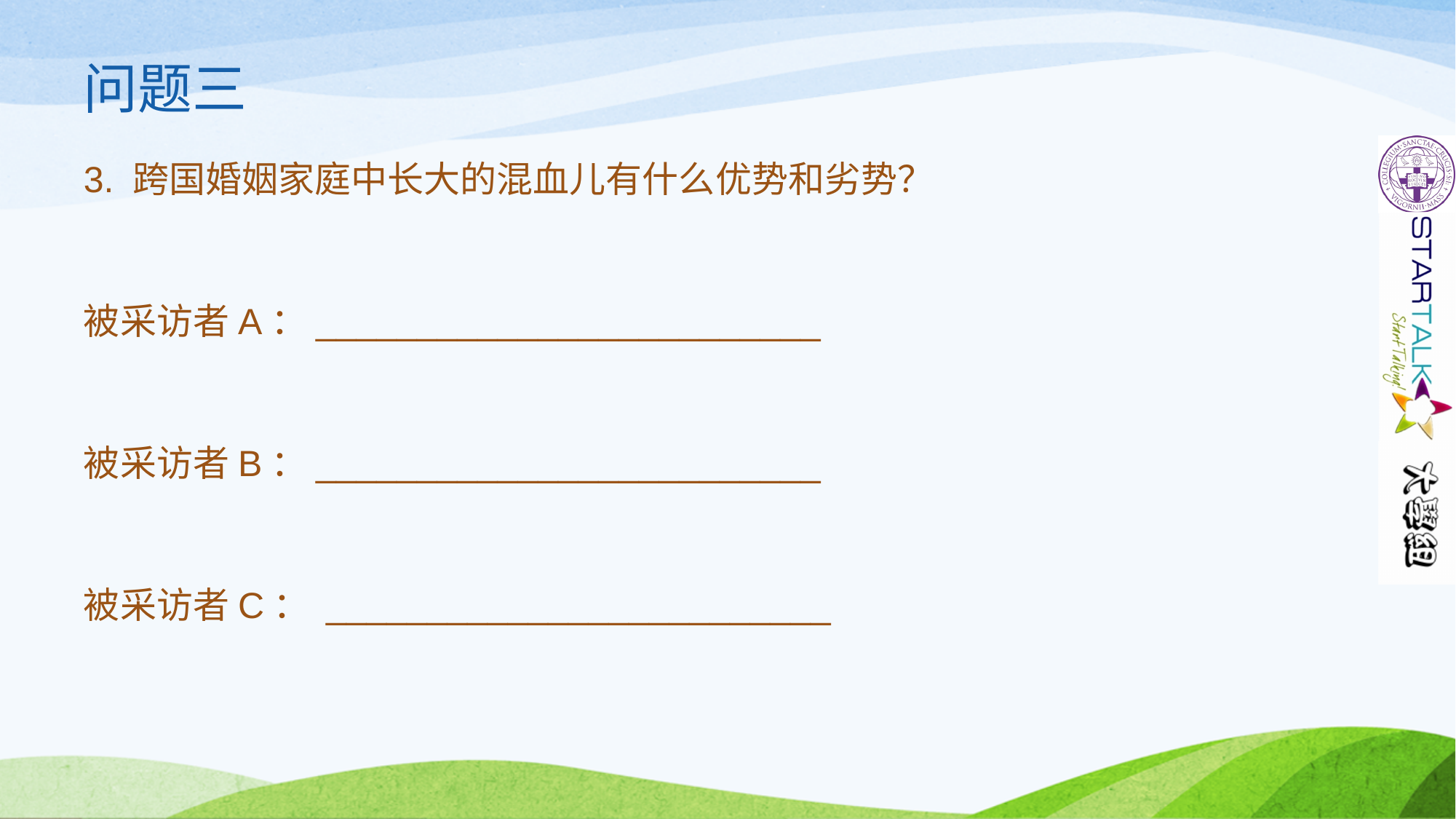

# 问题三
3. 跨国婚姻家庭中长大的混血儿有什么优势和劣势？

被采访者A：_________________________

被采访者B：_________________________

被采访者C： _________________________